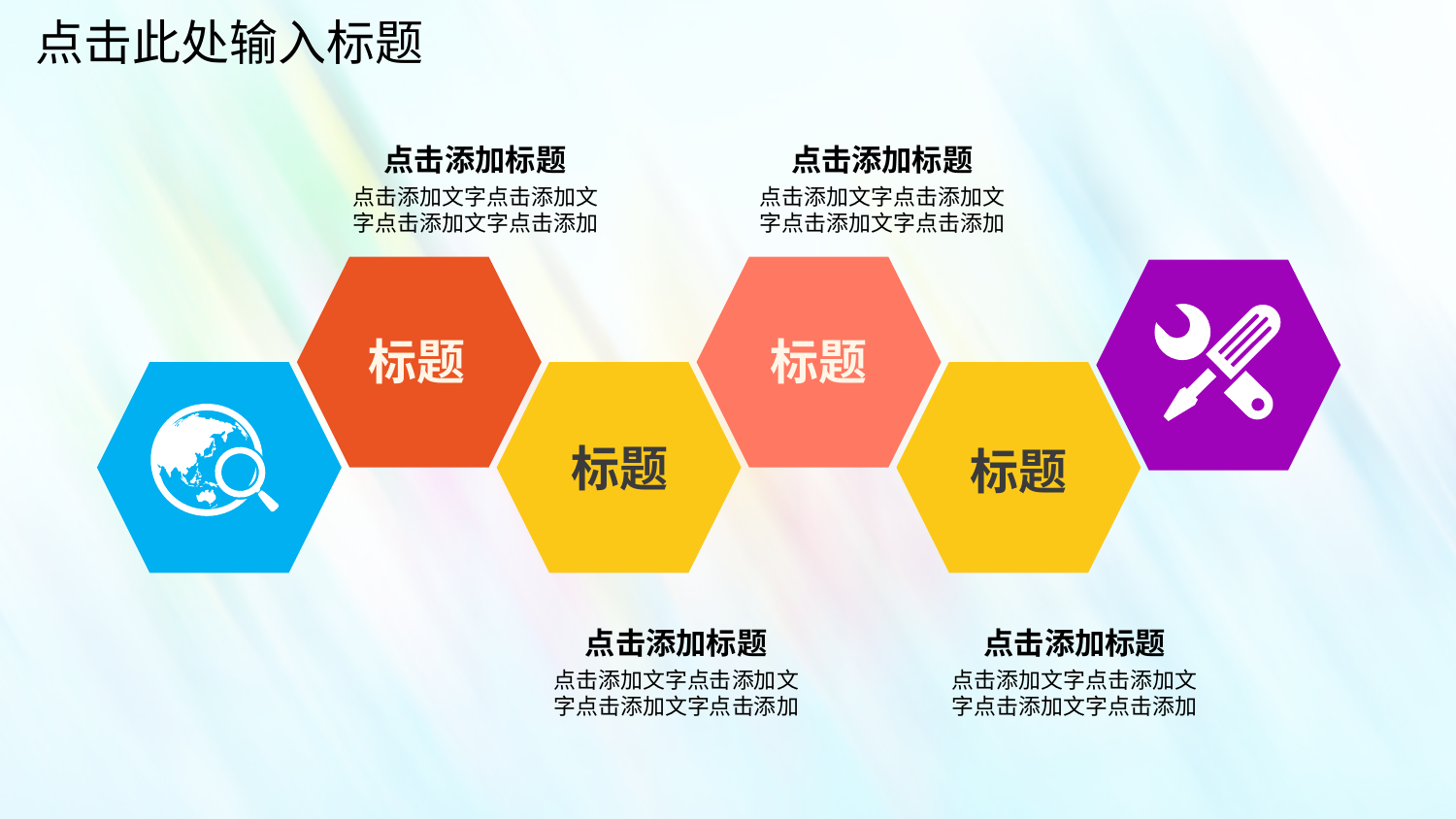

点击此处输入标题
点击添加标题
点击添加标题
点击添加文字点击添加文字点击添加文字点击添加
点击添加文字点击添加文字点击添加文字点击添加

标题
标题

标题
标题
点击添加标题
点击添加标题
点击添加文字点击添加文字点击添加文字点击添加
点击添加文字点击添加文字点击添加文字点击添加